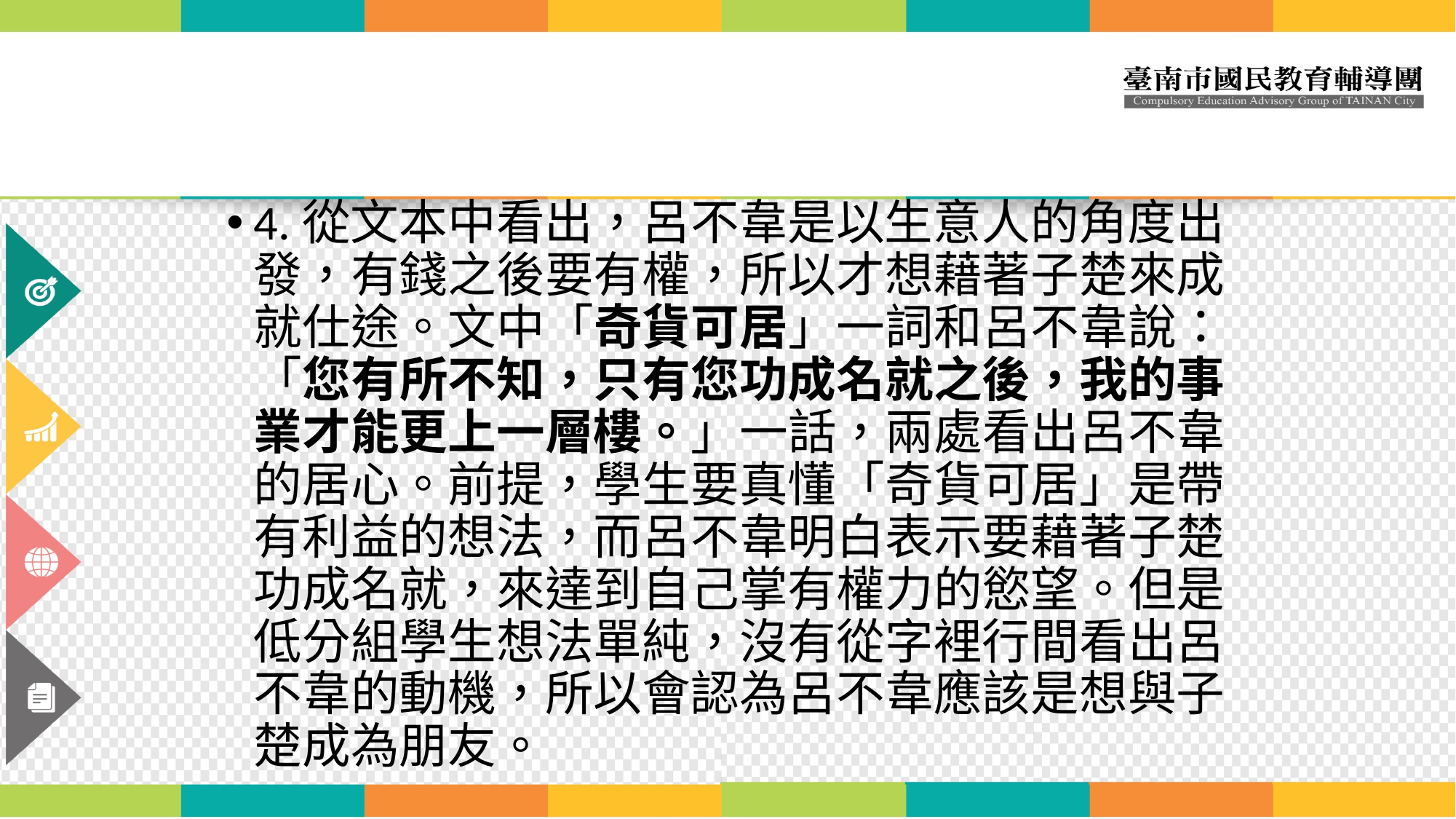

4.從文本中看出，呂不韋是以生意人的角度出發，有錢之後要有權，所以才想藉著子楚來成就仕途。文中「奇貨可居」一詞和呂不韋說：「您有所不知，只有您功成名就之後，我的事業才能更上一層樓。」一話，兩處看出呂不韋的居心。前提，學生要真懂「奇貨可居」是帶有利益的想法，而呂不韋明白表示要藉著子楚功成名就，來達到自己掌有權力的慾望。但是低分組學生想法單純，沒有從字裡行間看出呂不韋的動機，所以會認為呂不韋應該是想與子楚成為朋友。